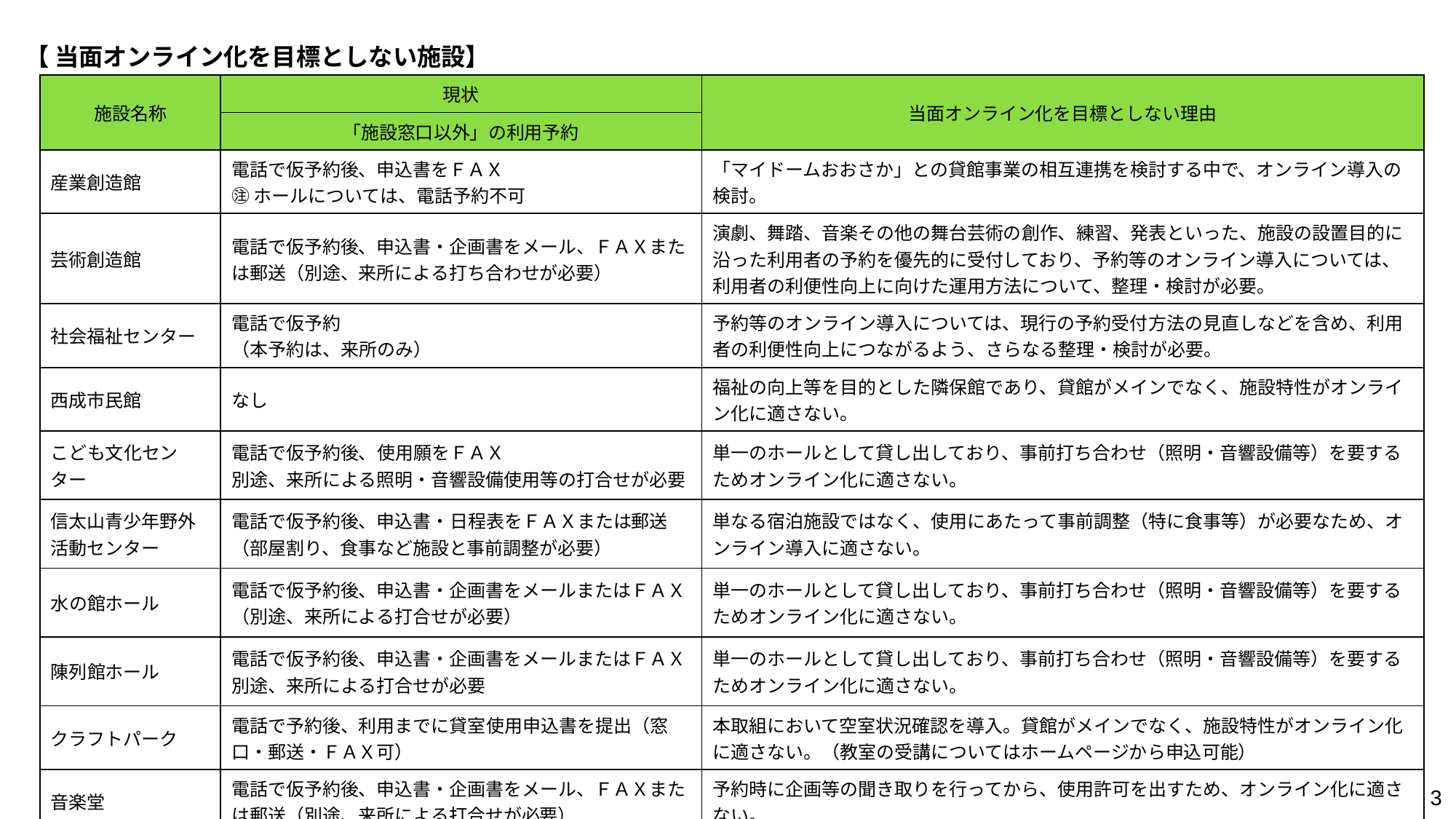

【 当面オンライン化を目標としない施設】
| 施設名称 | 現状 | 当面オンライン化を目標としない理由 |
| --- | --- | --- |
|  | 「施設窓口以外」の利用予約 |  |
| 産業創造館 | 電話で仮予約後、申込書をＦＡＸ ㊟ ホールについては、電話予約不可 | 「マイドームおおさか」との貸館事業の相互連携を検討する中で、オンライン導入の検討。 |
| 芸術創造館 | 電話で仮予約後、申込書・企画書をメール、ＦＡＸまたは郵送（別途、来所による打ち合わせが必要） | 演劇、舞踏、音楽その他の舞台芸術の創作、練習、発表といった、施設の設置目的に沿った利用者の予約を優先的に受付しており、予約等のオンライン導入については、利用者の利便性向上に向けた運用方法について、整理・検討が必要。 |
| 社会福祉センター | 電話で仮予約 （本予約は、来所のみ） | 予約等のオンライン導入については、現行の予約受付方法の見直しなどを含め、利用者の利便性向上につながるよう、さらなる整理・検討が必要。 |
| 西成市民館 | なし | 福祉の向上等を目的とした隣保館であり、貸館がメインでなく、施設特性がオンライン化に適さない。 |
| こども文化センター | 電話で仮予約後、使用願をＦＡＸ 別途、来所による照明・音響設備使用等の打合せが必要 | 単一のホールとして貸し出しており、事前打ち合わせ（照明・音響設備等）を要するためオンライン化に適さない。 |
| 信太山青少年野外活動センター | 電話で仮予約後、申込書・日程表をＦＡＸまたは郵送（部屋割り、食事など施設と事前調整が必要） | 単なる宿泊施設ではなく、使用にあたって事前調整（特に食事等）が必要なため、オンライン導入に適さない。 |
| 水の館ホール | 電話で仮予約後、申込書・企画書をメールまたはＦＡＸ（別途、来所による打合せが必要） | 単一のホールとして貸し出しており、事前打ち合わせ（照明・音響設備等）を要するためオンライン化に適さない。 |
| 陳列館ホール | 電話で仮予約後、申込書・企画書をメールまたはＦＡＸ 別途、来所による打合せが必要 | 単一のホールとして貸し出しており、事前打ち合わせ（照明・音響設備等）を要するためオンライン化に適さない。 |
| クラフトパーク | 電話で予約後、利用までに貸室使用申込書を提出（窓口・郵送・ＦＡＸ可） | 本取組において空室状況確認を導入。貸館がメインでなく、施設特性がオンライン化に適さない。（教室の受講についてはホームページから申込可能） |
| 音楽堂 | 電話で仮予約後、申込書・企画書をメール、ＦＡＸまたは郵送（別途、来所による打合せが必要） | 予約時に企画等の聞き取りを行ってから、使用許可を出すため、オンライン化に適さない。 |
3